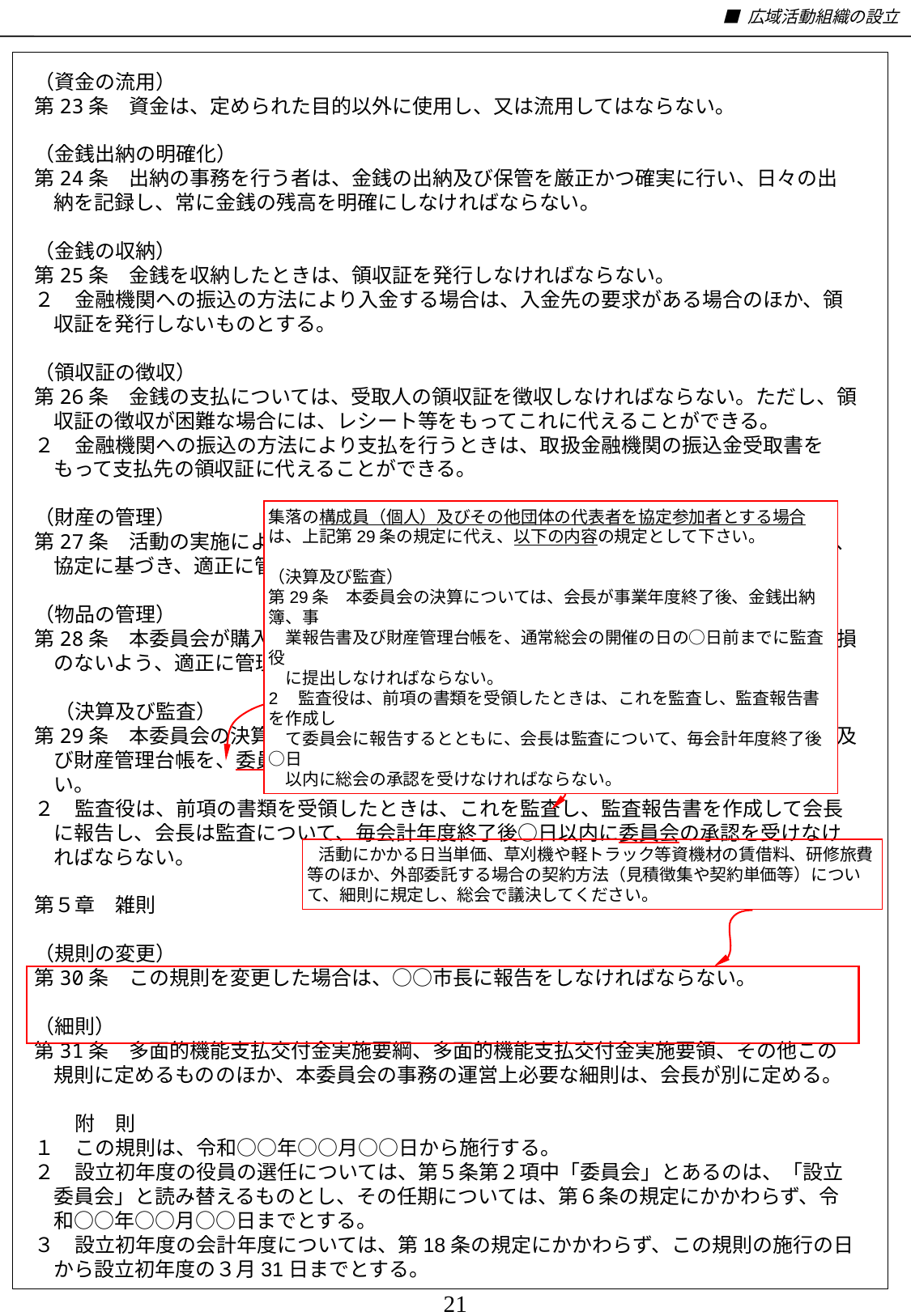

■ 広域活動組織の設立

（資金の流用）
第23条　資金は、定められた目的以外に使用し、又は流用してはならない｡

（金銭出納の明確化）
第24条　出納の事務を行う者は、金銭の出納及び保管を厳正かつ確実に行い、日々の出納を記録し、常に金銭の残高を明確にしなければならない｡

（金銭の収納）
第25条　金銭を収納したときは、領収証を発行しなければならない｡
２　金融機関への振込の方法により入金する場合は、入金先の要求がある場合のほか、領収証を発行しないものとする｡

（領収証の徴収）
第26条　金銭の支払については、受取人の領収証を徴収しなければならない。ただし、領収証の徴収が困難な場合には、レシート等をもってこれに代えることができる｡
２　金融機関への振込の方法により支払を行うときは、取扱金融機関の振込金受取書をもって支払先の領収証に代えることができる｡

（財産の管理）
第27条　活動の実施により、新たに取得した施設等については、財産管理台帳に記録し、協定に基づき、適正に管理するものとする。

（物品の管理）
第28条　本委員会が購入又は借り入れした器具、備品及び資材については、滅失及びき損のないよう、適正に管理するものとする。

　（決算及び監査）
第29条　本委員会の決算については、会長が事業年度終了後、金銭出納簿、事業報告書及び財産管理台帳を、委員会の開催の日の○日前までに監査役に提出しなければならない。
２　監査役は、前項の書類を受領したときは、これを監査し、監査報告書を作成して会長に報告し、会長は監査について、毎会計年度終了後○日以内に委員会の承認を受けなければならない。

第５章　雑則

（規則の変更）
第30条　この規則を変更した場合は、○○市長に報告をしなければならない｡

（細則）
第31条　多面的機能支払交付金実施要綱、多面的機能支払交付金実施要領、その他この規則に定めるもののほか、本委員会の事務の運営上必要な細則は、会長が別に定める。

　　附　則
１　この規則は、令和○○年○○月○○日から施行する。
２　設立初年度の役員の選任については、第５条第２項中「委員会」とあるのは、「設立委員会」と読み替えるものとし、その任期については、第６条の規定にかかわらず、令和○○年○○月○○日までとする。
３　設立初年度の会計年度については、第18条の規定にかかわらず、この規則の施行の日から設立初年度の３月31日までとする。
集落の構成員（個人）及びその他団体の代表者を協定参加者とする場合は、上記第29条の規定に代え、以下の内容の規定として下さい。

（決算及び監査）
第29条　本委員会の決算については、会長が事業年度終了後、金銭出納簿、事
　業報告書及び財産管理台帳を、通常総会の開催の日の○日前までに監査役
　に提出しなければならない。
2　監査役は、前項の書類を受領したときは、これを監査し、監査報告書を作成し
　て委員会に報告するとともに、会長は監査について、毎会計年度終了後○日
　以内に総会の承認を受けなければならない。

活動にかかる日当単価、草刈機や軽トラック等資機材の賃借料、研修旅費等のほか、外部委託する場合の契約方法（見積徴集や契約単価等）について、細則に規定し、総会で議決してください。

21